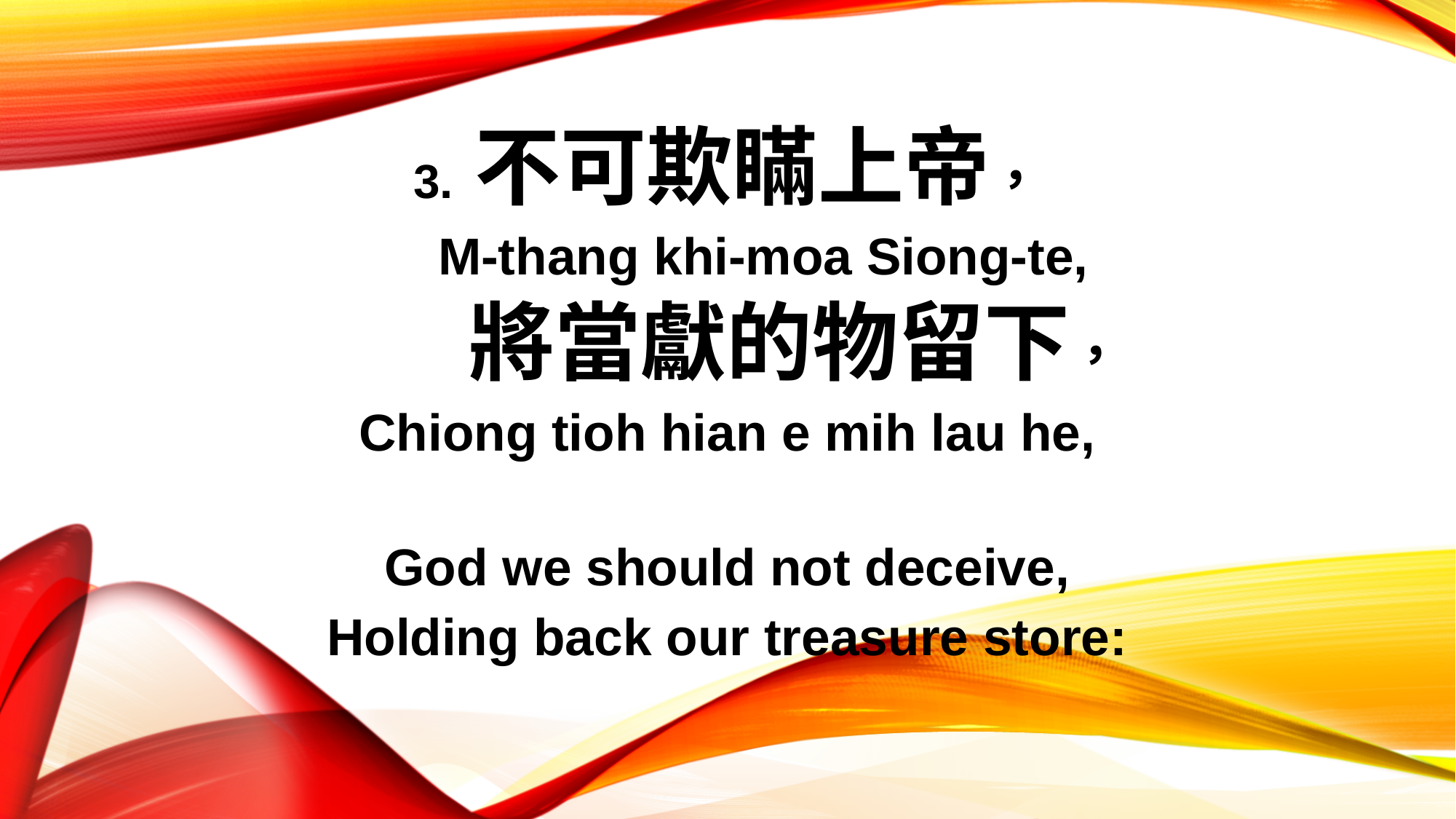

3. 不可欺瞞上帝，
     M-thang khi-moa Siong-te,
      將當獻的物留下，
Chiong tioh hian e mih lau he,

God we should not deceive,
Holding back our treasure store: